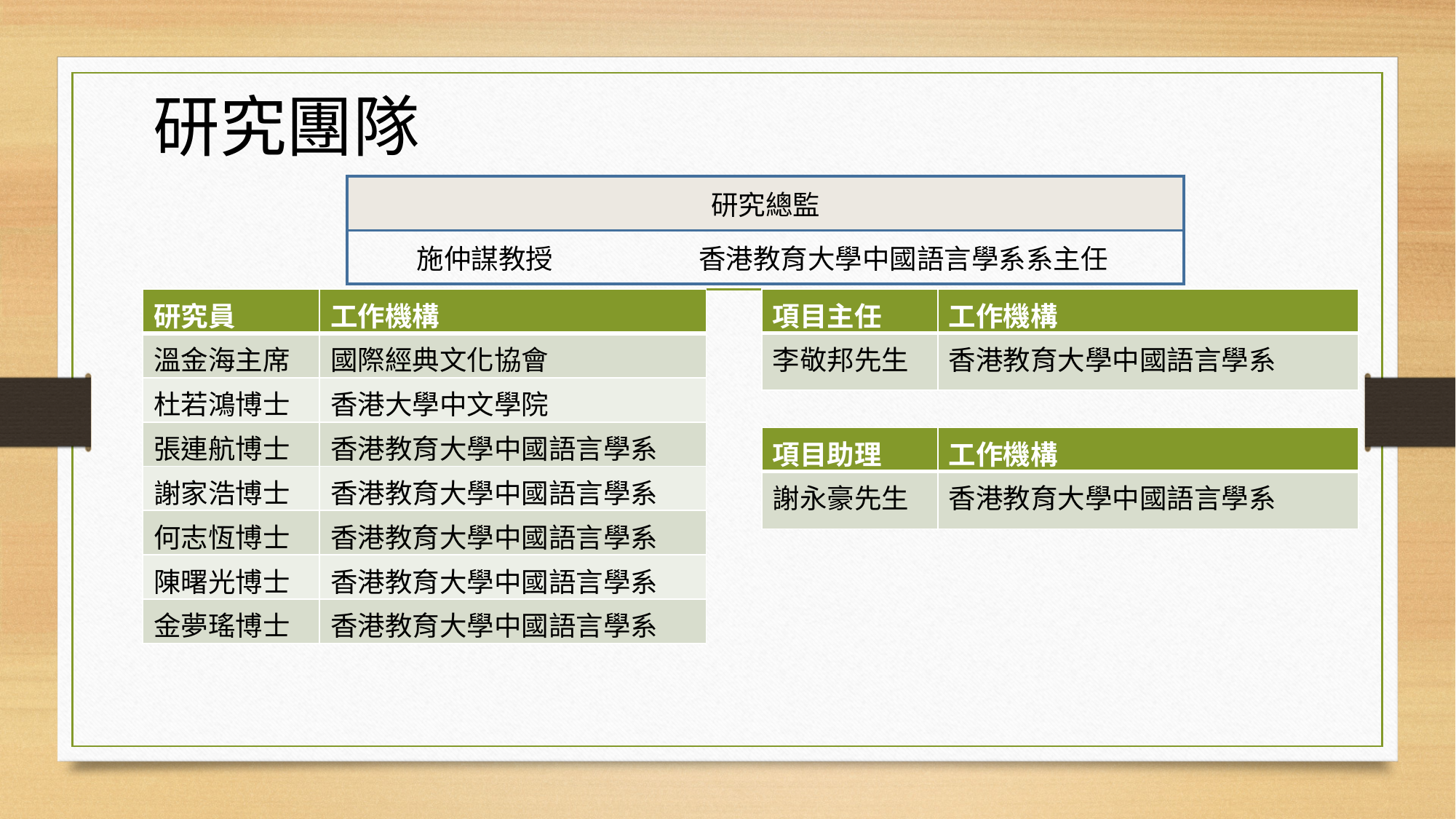

研究團隊
| 研究總監 |  |  |
| --- | --- | --- |
| 施仲謀教授 | 香港教育大學中國語言學系系主任 |  |
| 研究員 | 工作機構 |
| --- | --- |
| 溫金海主席 | 國際經典文化協會 |
| 杜若鴻博士 | 香港大學中文學院 |
| 張連航博士 | 香港教育大學中國語言學系 |
| 謝家浩博士 | 香港教育大學中國語言學系 |
| 何志恆博士 | 香港教育大學中國語言學系 |
| 陳曙光博士 | 香港教育大學中國語言學系 |
| 金夢瑤博士 | 香港教育大學中國語言學系 |
| 項目主任 | 工作機構 |
| --- | --- |
| 李敬邦先生 | 香港教育大學中國語言學系 |
| 項目助理 | 工作機構 |
| --- | --- |
| 謝永豪先生 | 香港教育大學中國語言學系 |